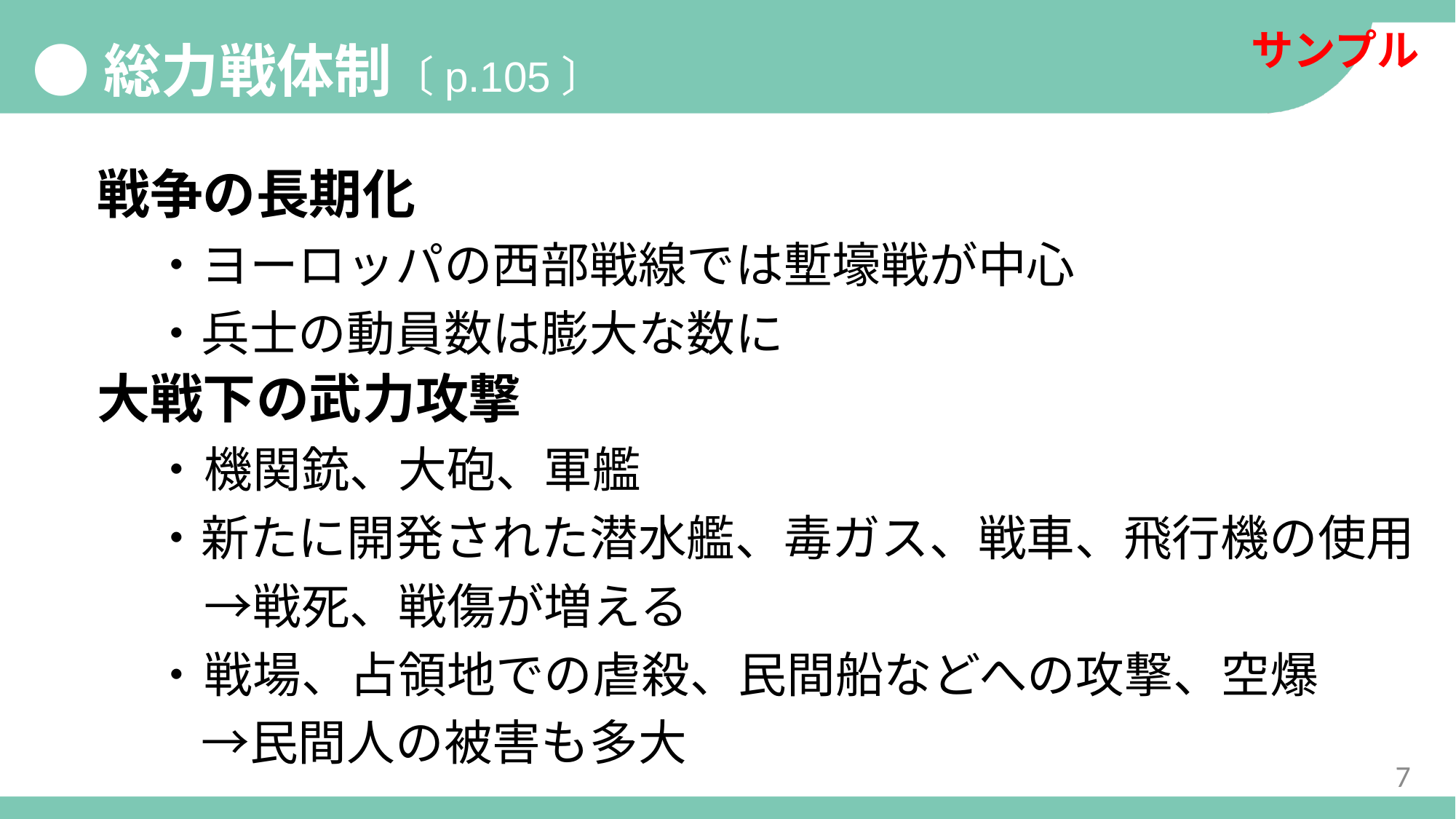

サンプル
●総力戦体制〔p.105〕
戦争の長期化
・ヨーロッパの西部戦線では塹壕戦が中心
・兵士の動員数は膨大な数に
大戦下の武力攻撃
・	機関銃、大砲、軍艦
・新たに開発された潜水艦、毒ガス、戦車、飛行機の使用→戦死、戦傷が増える
・	戦場、占領地での虐殺、民間船などへの攻撃、空爆
　→民間人の被害も多大